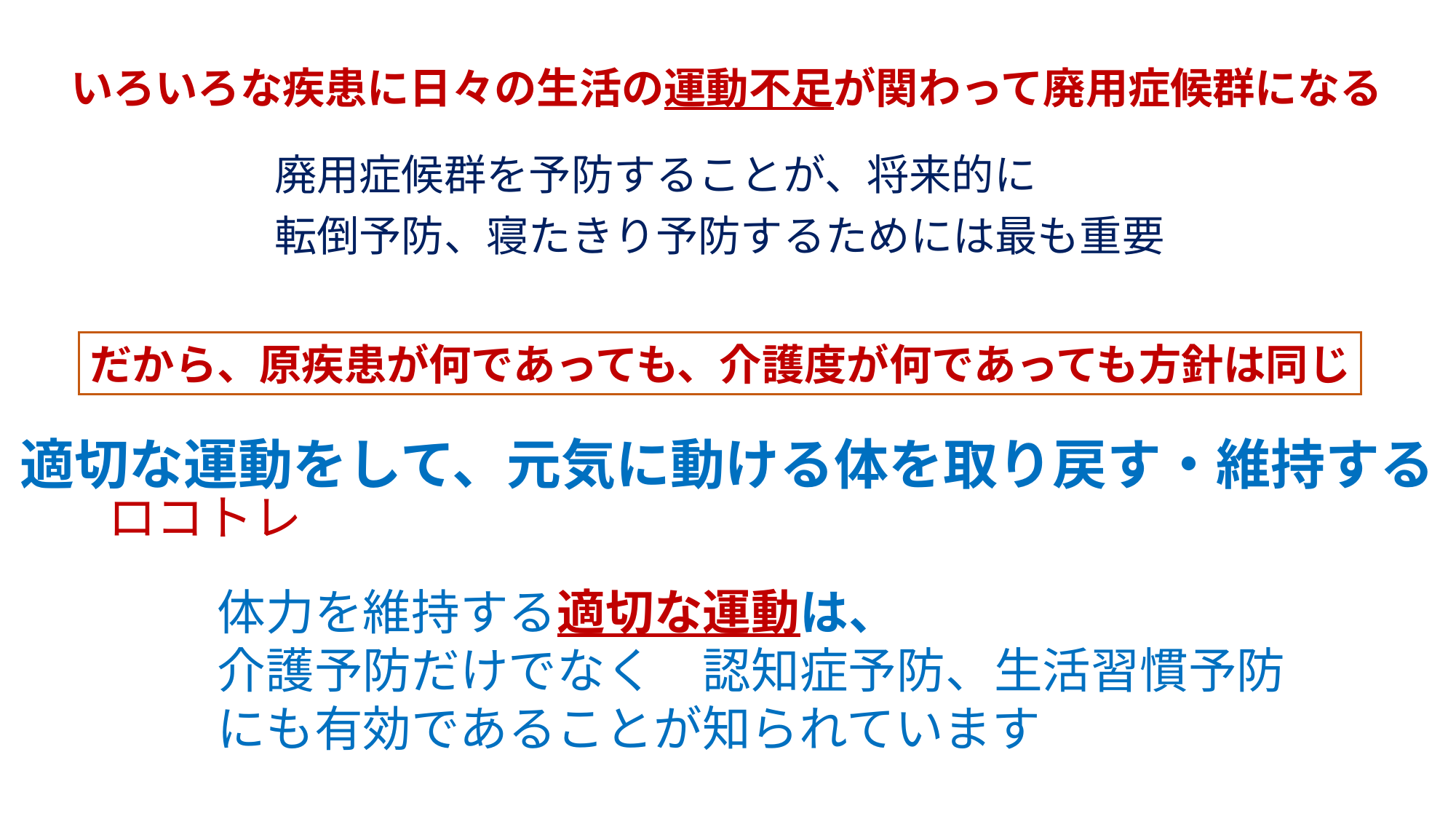

いろいろな疾患に日々の生活の運動不足が関わって廃用症候群になる
廃用症候群を予防することが、将来的に
転倒予防、寝たきり予防するためには最も重要

だから、原疾患が何であっても、介護度が何であっても方針は同じ
適切な運動をして、元気に動ける体を取り戻す・維持する
ロコトレ
体力を維持する適切な運動は、
介護予防だけでなく　認知症予防、生活習慣予防にも有効であることが知られています